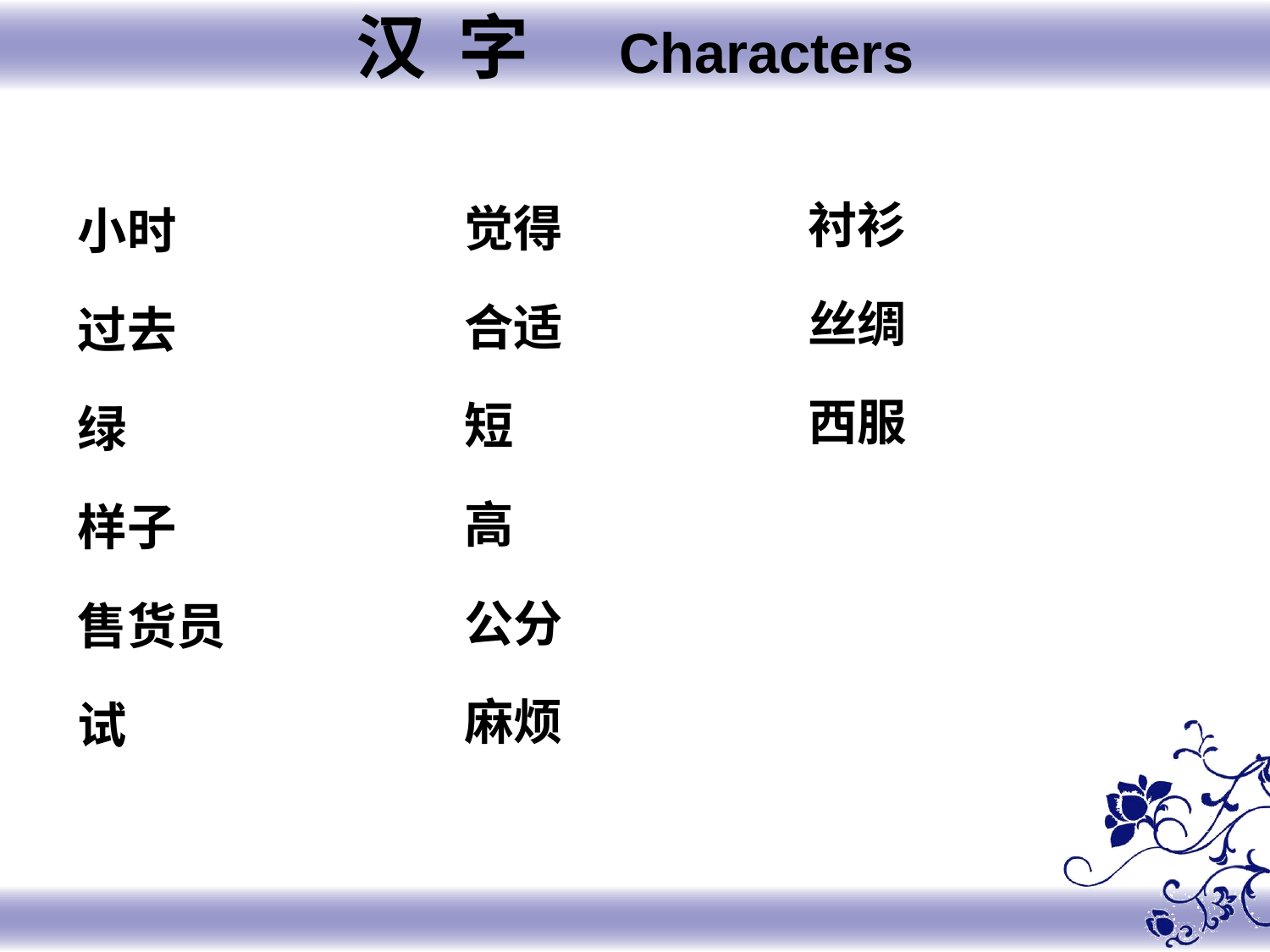

汉  字     Characters
衬衫
丝绸
西服
觉得
合适
短
高
公分
麻烦
小时
过去
绿
样子
售货员
试